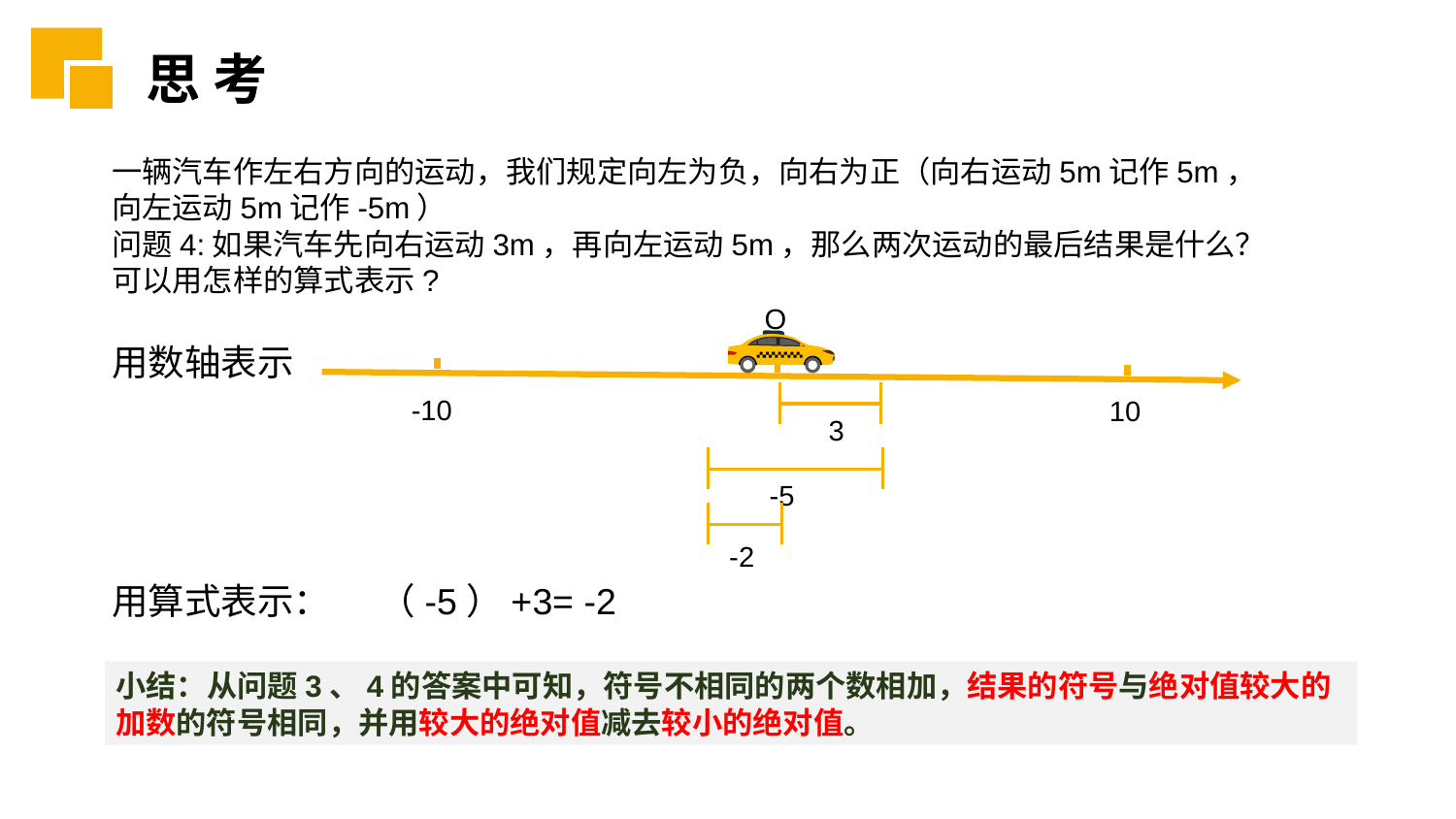

思 考
一辆汽车作左右方向的运动，我们规定向左为负，向右为正（向右运动5m记作5m，向左运动5m记作-5m）
问题4:如果汽车先向右运动3m，再向左运动5m，那么两次运动的最后结果是什么？可以用怎样的算式表示?
O
-10
10

用数轴表示
3

-5
-2
用算式表示：      （-5）+3= -2
小结：从问题3、4的答案中可知，符号不相同的两个数相加，结果的符号与绝对值较大的加数的符号相同，并用较大的绝对值减去较小的绝对值。